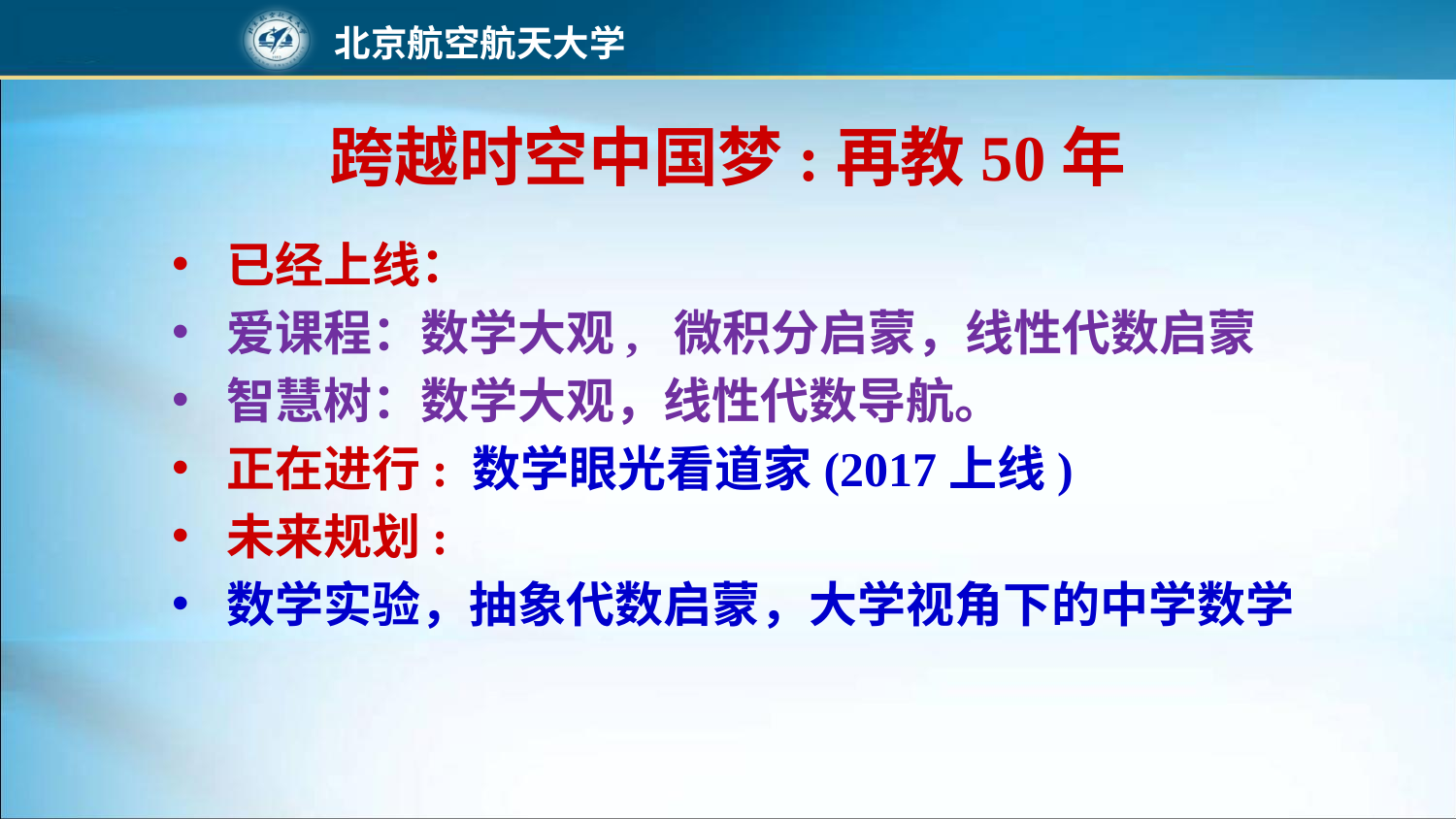

# 跨越时空中国梦:再教50年
已经上线：
爱课程：数学大观,  微积分启蒙，线性代数启蒙
智慧树：数学大观，线性代数导航。
正在进行: 数学眼光看道家(2017上线)
未来规划:
数学实验，抽象代数启蒙，大学视角下的中学数学